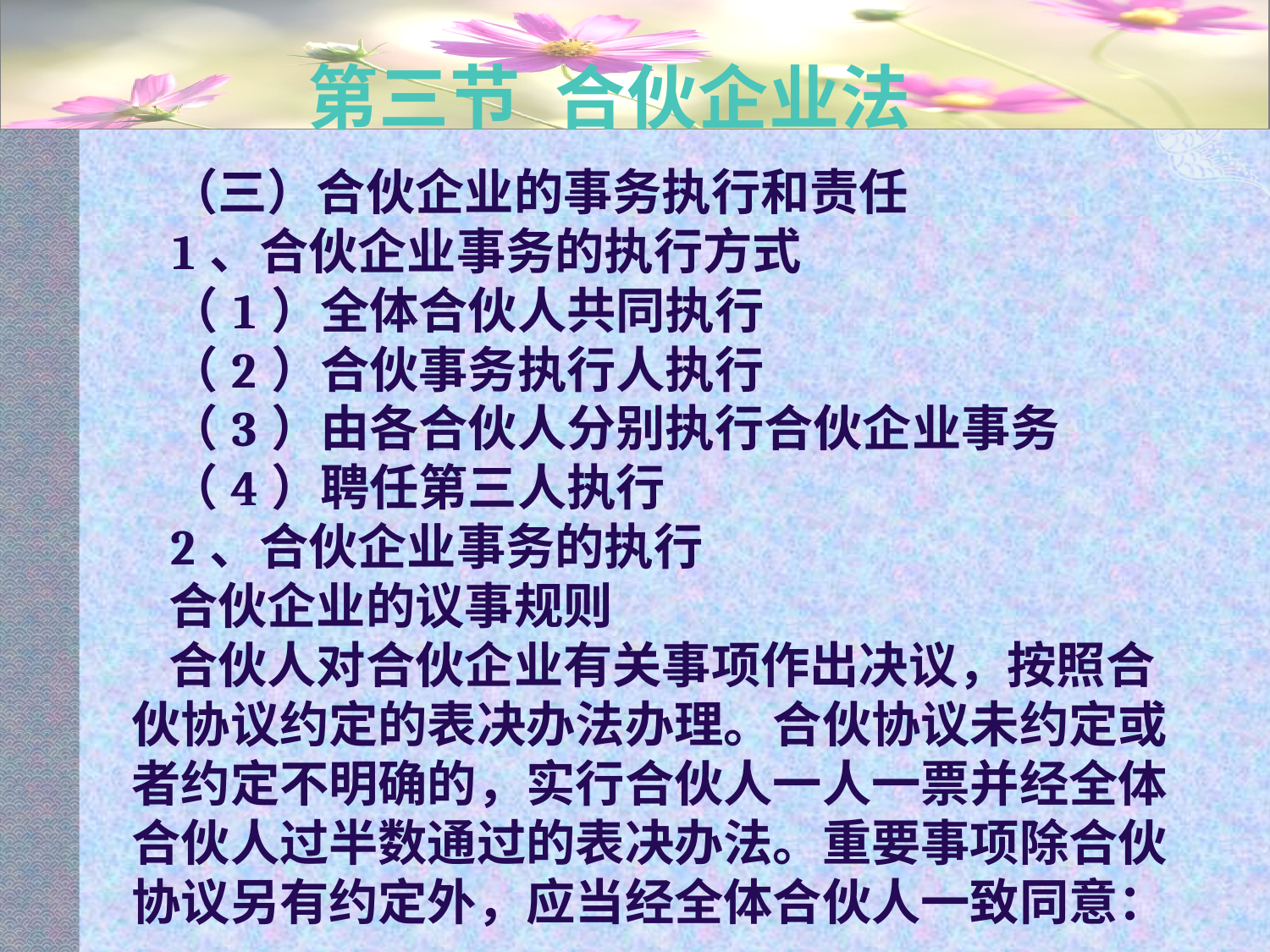

# 第三节  合伙企业法
（三）合伙企业的事务执行和责任
1、合伙企业事务的执行方式
（1）全体合伙人共同执行
（2）合伙事务执行人执行
（3）由各合伙人分别执行合伙企业事务
（4）聘任第三人执行
2、合伙企业事务的执行
合伙企业的议事规则
合伙人对合伙企业有关事项作出决议，按照合伙协议约定的表决办法办理。合伙协议未约定或者约定不明确的，实行合伙人一人一票并经全体合伙人过半数通过的表决办法。重要事项除合伙协议另有约定外，应当经全体合伙人一致同意：